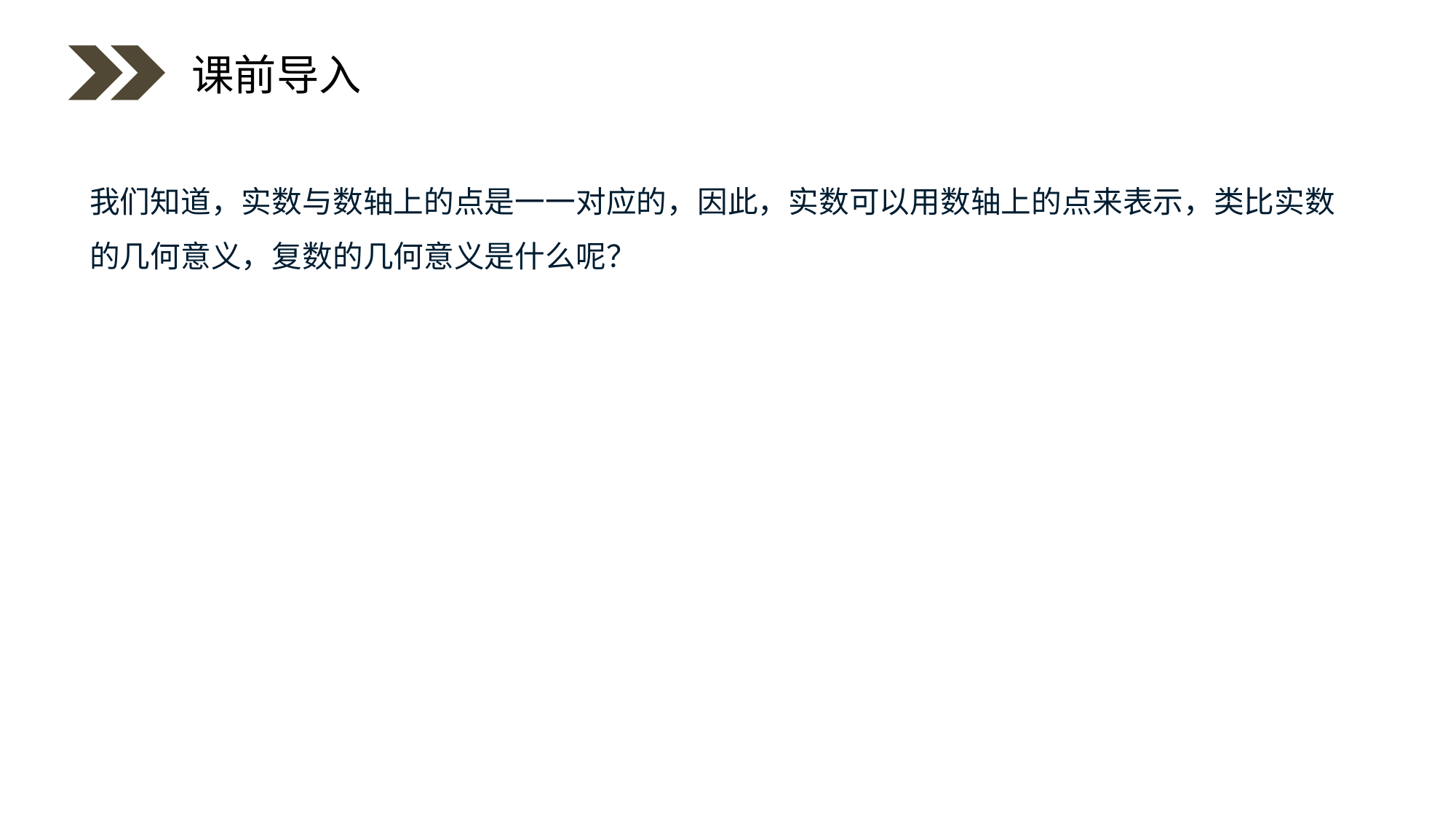

课前导入
我们知道，实数与数轴上的点是一一对应的，因此，实数可以用数轴上的点来表示，类比实数的几何意义，复数的几何意义是什么呢？